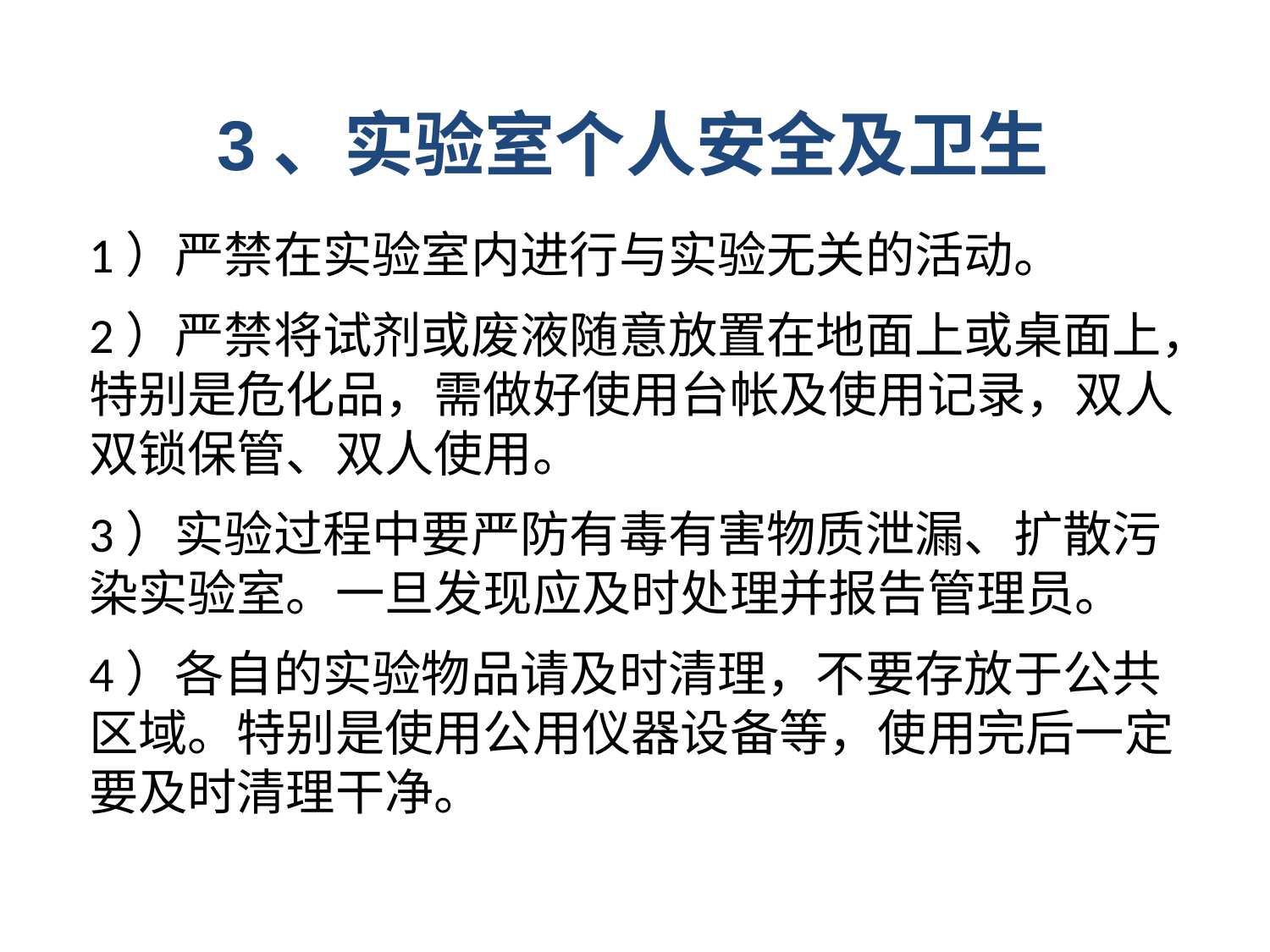

3、实验室个人安全及卫生
1）严禁在实验室内进行与实验无关的活动。
2）严禁将试剂或废液随意放置在地面上或桌面上，特别是危化品，需做好使用台帐及使用记录，双人双锁保管、双人使用。
3）实验过程中要严防有毒有害物质泄漏、扩散污染实验室。一旦发现应及时处理并报告管理员。
4）各自的实验物品请及时清理，不要存放于公共区域。特别是使用公用仪器设备等，使用完后一定要及时清理干净。